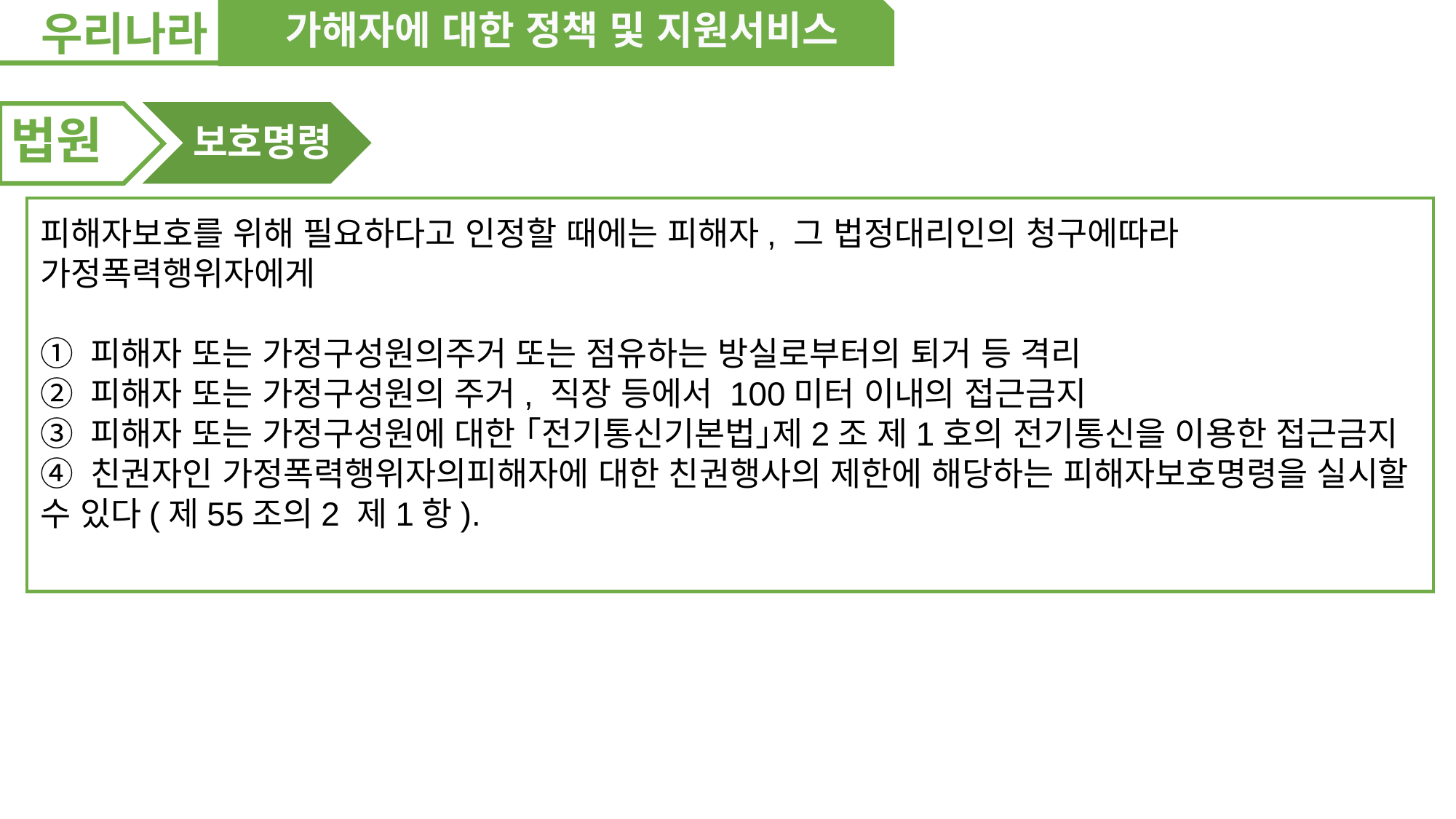

우리나라

가해자에 대한 정책 및 지원서비스

법원

보호명령

피해자보호를 위해 필요하다고 인정할 때에는 피해자, 그 법정대리인의 청구에따라
가정폭력행위자에게

① 피해자 또는 가정구성원의주거 또는 점유하는 방실로부터의 퇴거 등 격리
② 피해자 또는 가정구성원의 주거, 직장 등에서 100미터 이내의 접근금지
③ 피해자 또는 가정구성원에 대한 ｢전기통신기본법｣제2조 제1호의 전기통신을 이용한 접근금지
④ 친권자인 가정폭력행위자의피해자에 대한 친권행사의 제한에 해당하는 피해자보호명령을 실시할 수 있다(제55조의2 제1항).